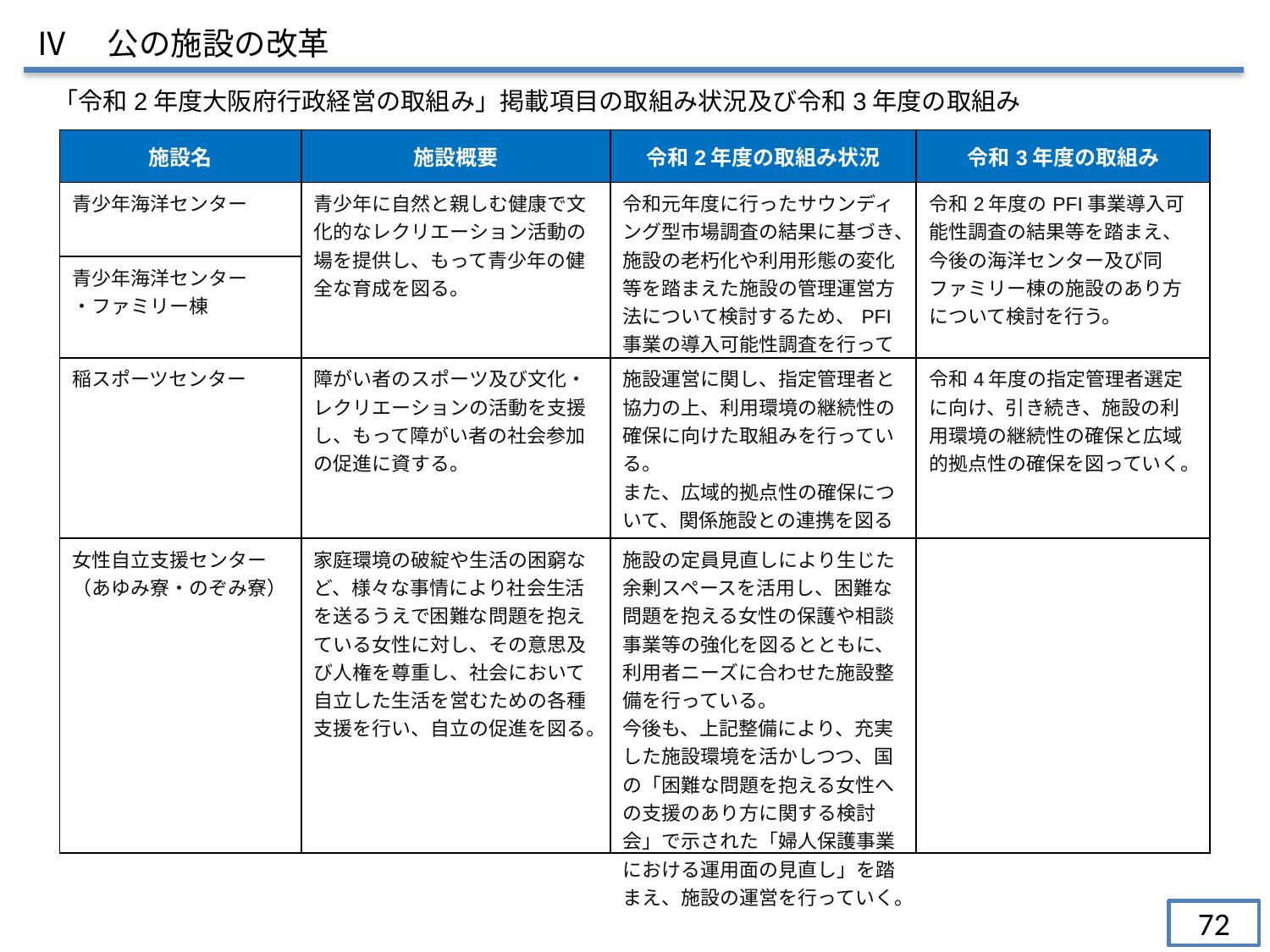

Ⅳ　公の施設の改革
「令和2年度大阪府行政経営の取組み」掲載項目の取組み状況及び令和3年度の取組み
| 施設名 | 施設概要 | 令和2年度の取組み状況 | 令和3年度の取組み |
| --- | --- | --- | --- |
| 青少年海洋センター | 青少年に自然と親しむ健康で文化的なレクリエーション活動の場を提供し、もって青少年の健全な育成を図る。 | 令和元年度に行ったサウンディング型市場調査の結果に基づき、施設の老朽化や利用形態の変化等を踏まえた施設の管理運営方法について検討するため、PFI事業の導入可能性調査を行っている。 | 令和2年度のPFI事業導入可能性調査の結果等を踏まえ、今後の海洋センター及び同ファミリー棟の施設のあり方について検討を行う。 |
| 青少年海洋センター ・ファミリー棟 |  |  |  |
| 稲スポーツセンター | 障がい者のスポーツ及び文化・レクリエーションの活動を支援し、もって障がい者の社会参加の促進に資する。 | 施設運営に関し、指定管理者と協力の上、利用環境の継続性の確保に向けた取組みを行っている。 また、広域的拠点性の確保について、関係施設との連携を図る等の取組みを行った。 | 令和4年度の指定管理者選定に向け、引き続き、施設の利用環境の継続性の確保と広域的拠点性の確保を図っていく。 |
| 女性自立支援センター （あゆみ寮・のぞみ寮） | 家庭環境の破綻や生活の困窮など、様々な事情により社会生活を送るうえで困難な問題を抱えている女性に対し、その意思及び人権を尊重し、社会において自立した生活を営むための各種支援を行い、自立の促進を図る。 | 施設の定員見直しにより生じた余剰スペースを活用し、困難な問題を抱える女性の保護や相談事業等の強化を図るとともに、利用者ニーズに合わせた施設整備を行っている。 今後も、上記整備により、充実した施設環境を活かしつつ、国の「困難な問題を抱える女性への支援のあり方に関する検討会」で示された「婦人保護事業における運用面の見直し」を踏まえ、施設の運営を行っていく。 |  |
72